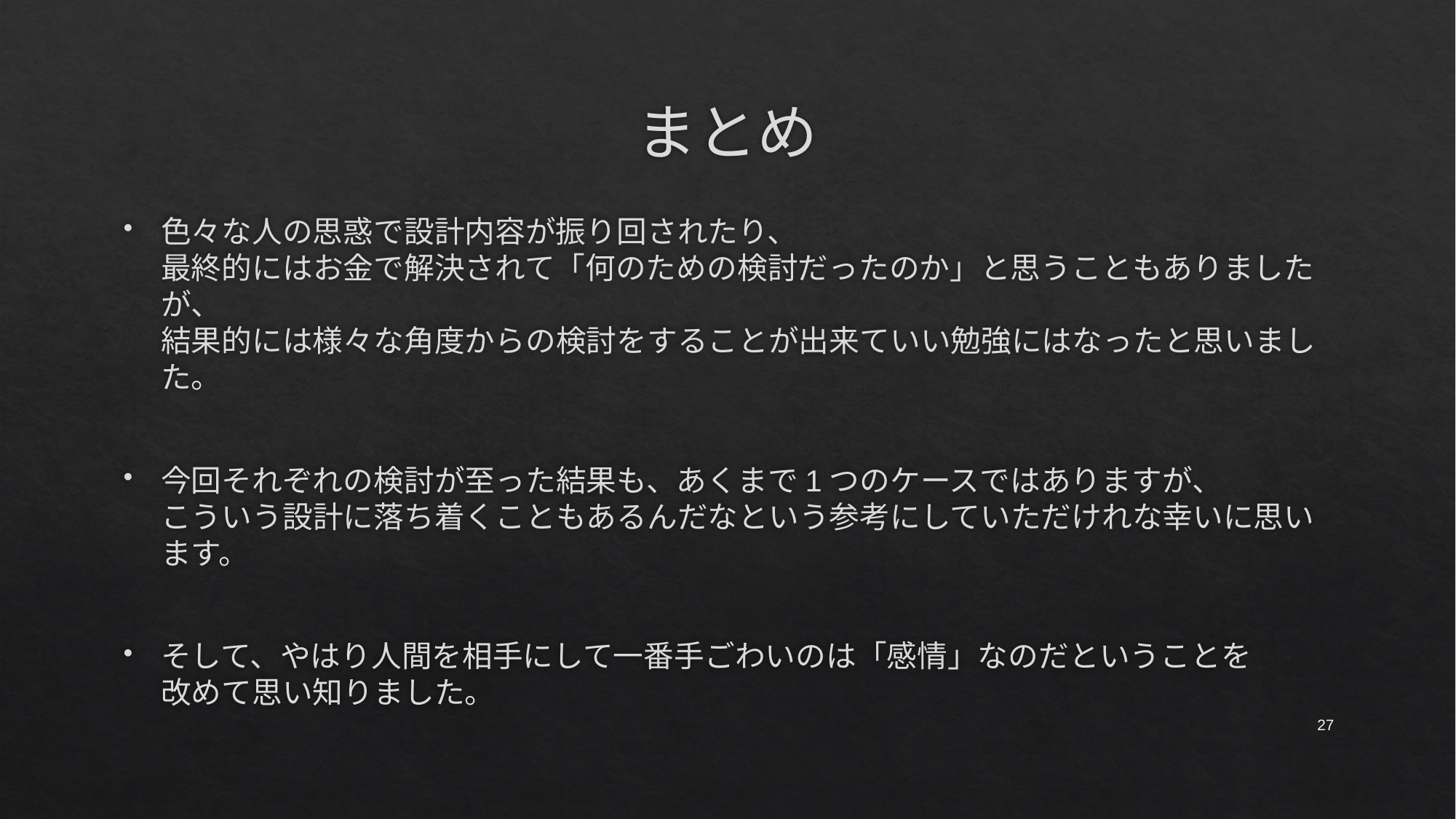

# まとめ
色々な人の思惑で設計内容が振り回されたり、
最終的にはお金で解決されて「何のための検討だったのか」と思うこともありましたが、
結果的には様々な角度からの検討をすることが出来ていい勉強にはなったと思いました。

今回それぞれの検討が至った結果も、あくまで1つのケースではありますが、
こういう設計に落ち着くこともあるんだなという参考にしていただけれな幸いに思います。

そして、やはり人間を相手にして一番手ごわいのは「感情」なのだということを
改めて思い知りました。
27